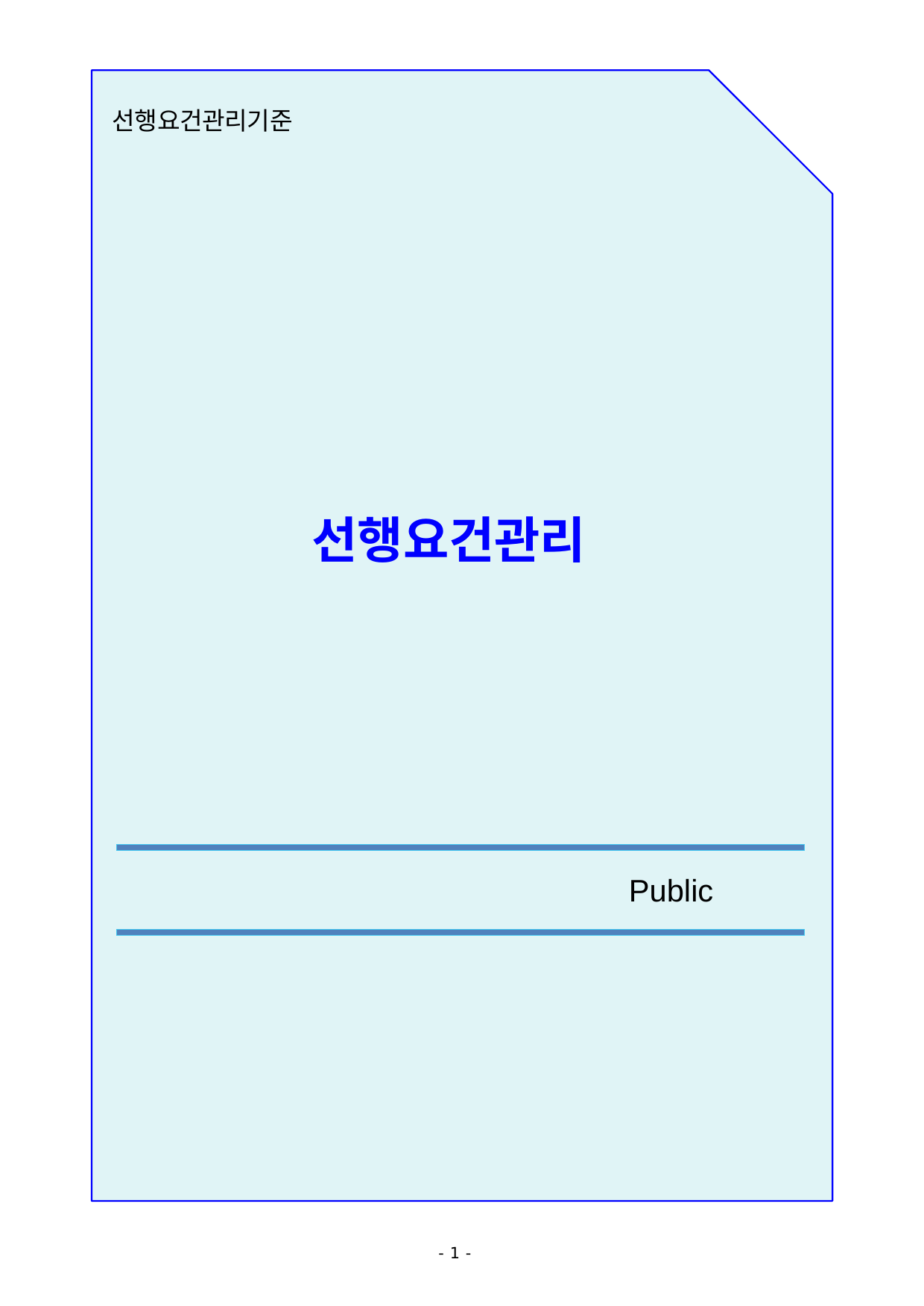

선행요건관리기준
# 선행요건관리

Public

- 1 -